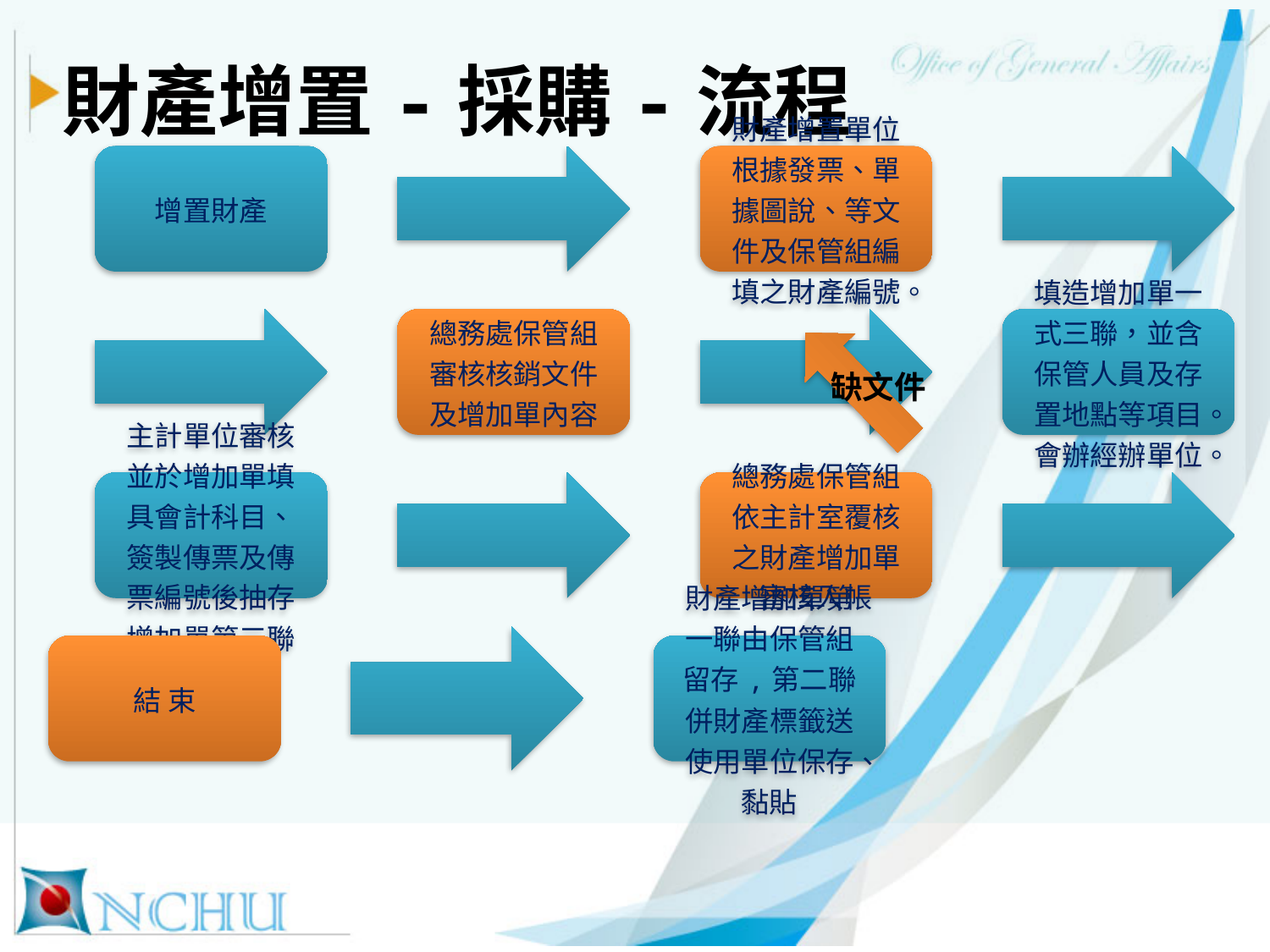

財產增置-採購-流程
增置財產
財產增置單位根據發票、單據圖說、等文件及保管組編填之財產編號。
總務處保管組依主計室覆核之財產增加單審核入帳
結 束
財產增加單第一聯由保管組留存,第二聯併財產標籤送使用單位保存、黏貼
主計單位審核並於增加單填具會計科目、簽製傳票及傳票編號後抽存增加單第三聯
總務處保管組審核核銷文件及增加單內容
填造增加單一式三聯，並含保管人員及存置地點等項目。會辦經辦單位。

缺文件